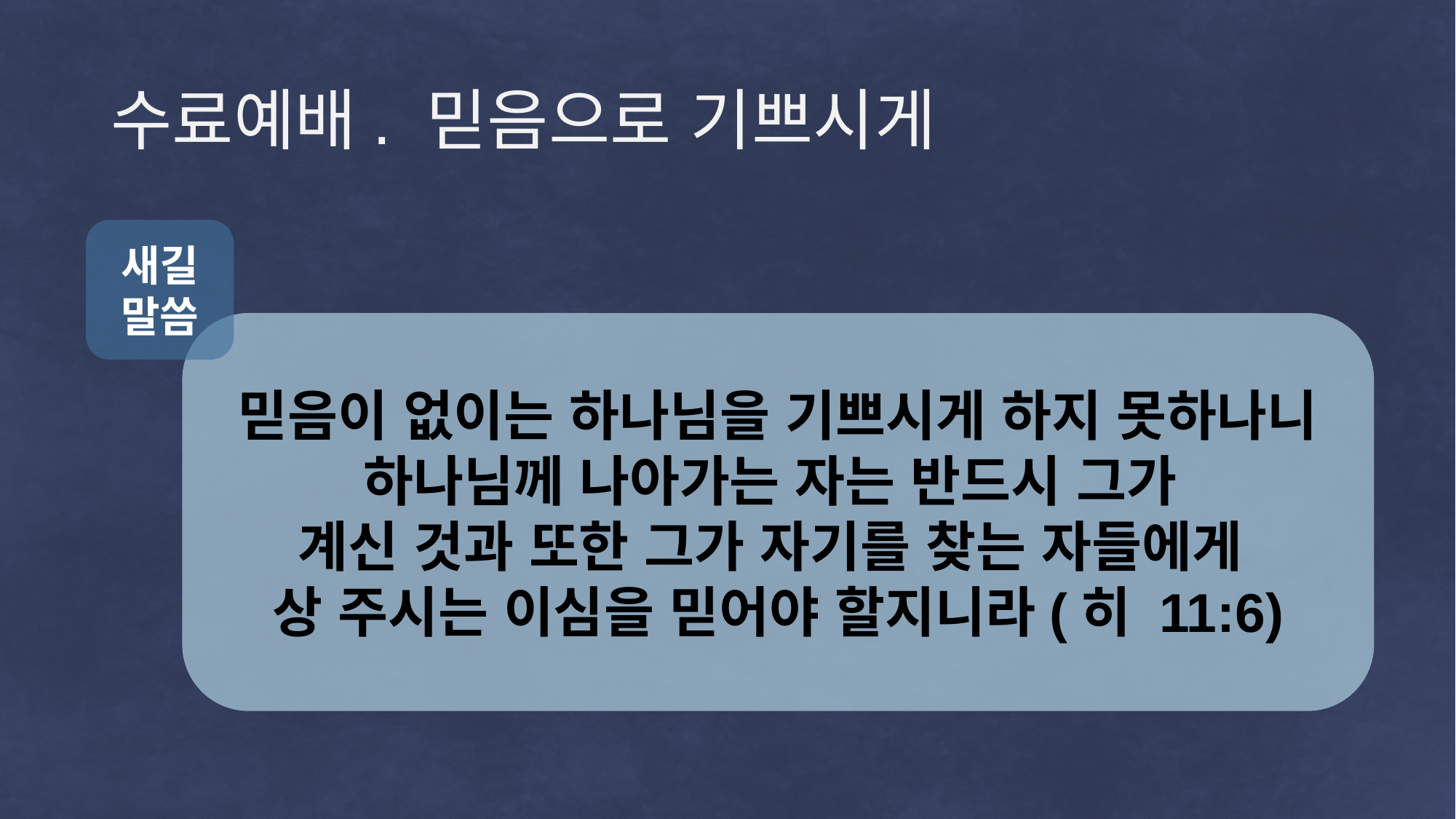

# 수료예배. 믿음으로 기쁘시게
새길
말씀
믿음이 없이는 하나님을 기쁘시게 하지 못하나니 하나님께 나아가는 자는 반드시 그가
계신 것과 또한 그가 자기를 찾는 자들에게
상 주시는 이심을 믿어야 할지니라(히 11:6)